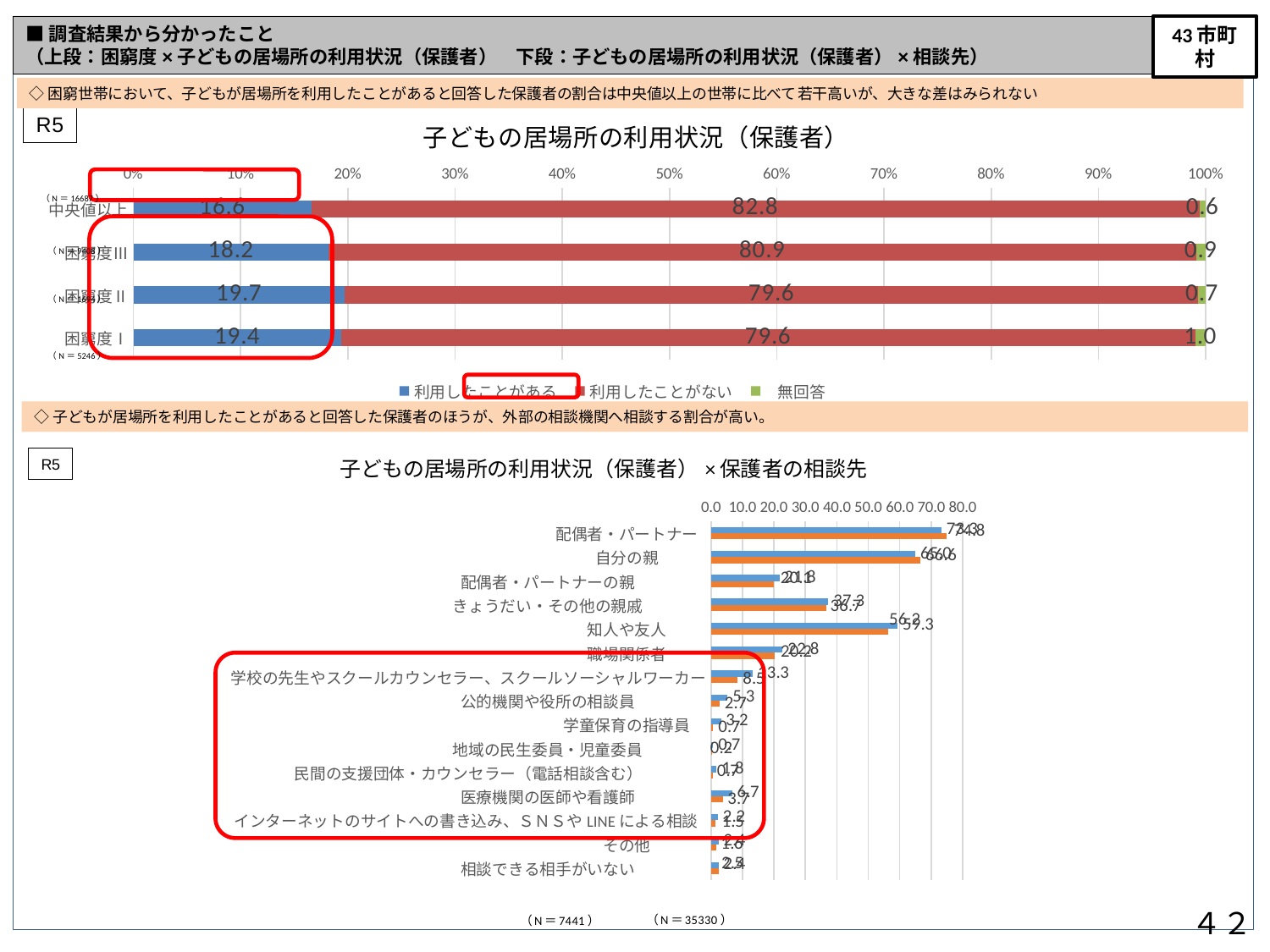

■調査結果から分かったこと
（上段：困窮度×子どもの居場所の利用状況（保護者）　下段：子どもの居場所の利用状況（保護者）×相談先）
43市町村

◇困窮世帯において、子どもが居場所を利用したことがあると回答した保護者の割合は中央値以上の世帯に比べて若干高いが、大きな差はみられない

### Chart: 子どもの居場所の利用状況（保護者）

| Category | 利用したことがある   | 利用したことがない   |   無回答             |
|---|---|---|---|
| 中央値以上 | 16.6 | 82.8 | 0.6 |
| 困窮度Ⅲ | 18.2 | 80.9 | 0.9 |
| 困窮度Ⅱ | 19.7 | 79.6 | 0.7 |
| 困窮度Ⅰ | 19.4 | 79.6 | 1.0 |
（N＝16687）
（N＝9408）
（N＝1694）
（N＝5246）
◇子どもが居場所を利用したことがあると回答した保護者のほうが、外部の相談機関へ相談する割合が高い。

### Chart: 子どもの居場所の利用状況（保護者）×保護者の相談先

| Category | 利用したことがある | 利用したことがない |
|---|---|---|
| 配偶者・パートナー   | 73.3 | 74.8 |
| 自分の親             | 65.0 | 66.6 |
| 配偶者・パートナーの親                   | 21.8 | 20.1 |
| きょうだい・その他の親戚                 | 37.3 | 36.7 |
| 知人や友人           | 59.3 | 56.2 |
| 職場関係者           | 22.8 | 20.2 |
| 学校の先生やスクールカウンセラー、スクールソーシャルワーカー | 13.3 | 8.5 |
| 公的機関や役所の相談員                   | 5.3 | 2.7 |
| 学童保育の指導員     | 3.2 | 0.7 |
| 地域の民生委員・児童委員                 | 0.7 | 0.2 |
| 民間の支援団体・カウンセラー（電話相談含む）                 | 1.8 | 0.7 |
| 医療機関の医師や看護師                   | 6.7 | 3.7 |
| インターネットのサイトへの書き込み、ＳＮＳやLINEによる相談   | 2.2 | 1.5 |
| その他               | 2.4 | 1.6 |
| 相談できる相手がいない                   | 2.4 | 2.5 |
R5
４２